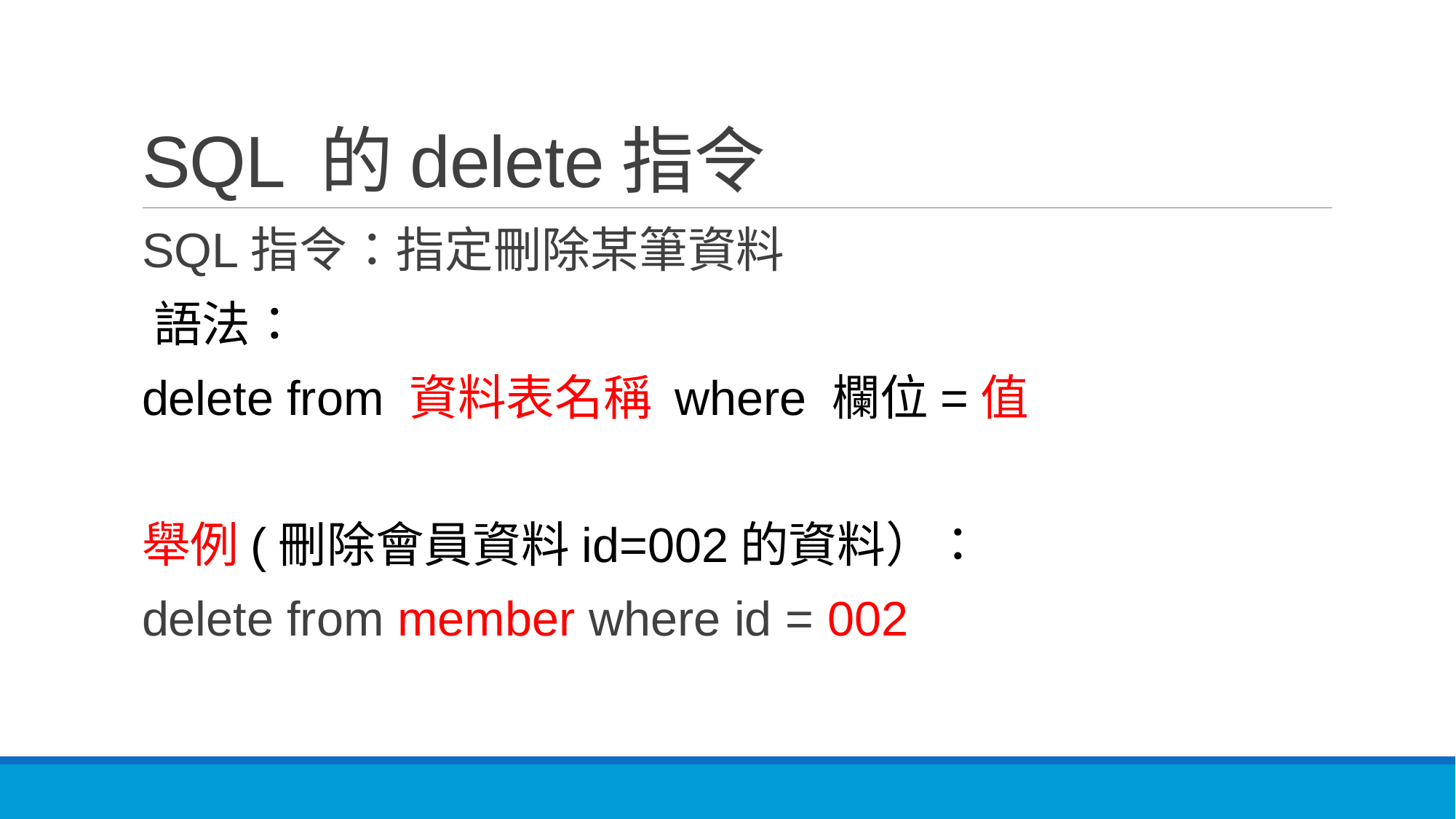

# SQL 的delete指令
SQL指令：指定刪除某筆資料
 語法：
delete from 資料表名稱 where 欄位=值

舉例(刪除會員資料id=002的資料）：
delete from member where id = 002